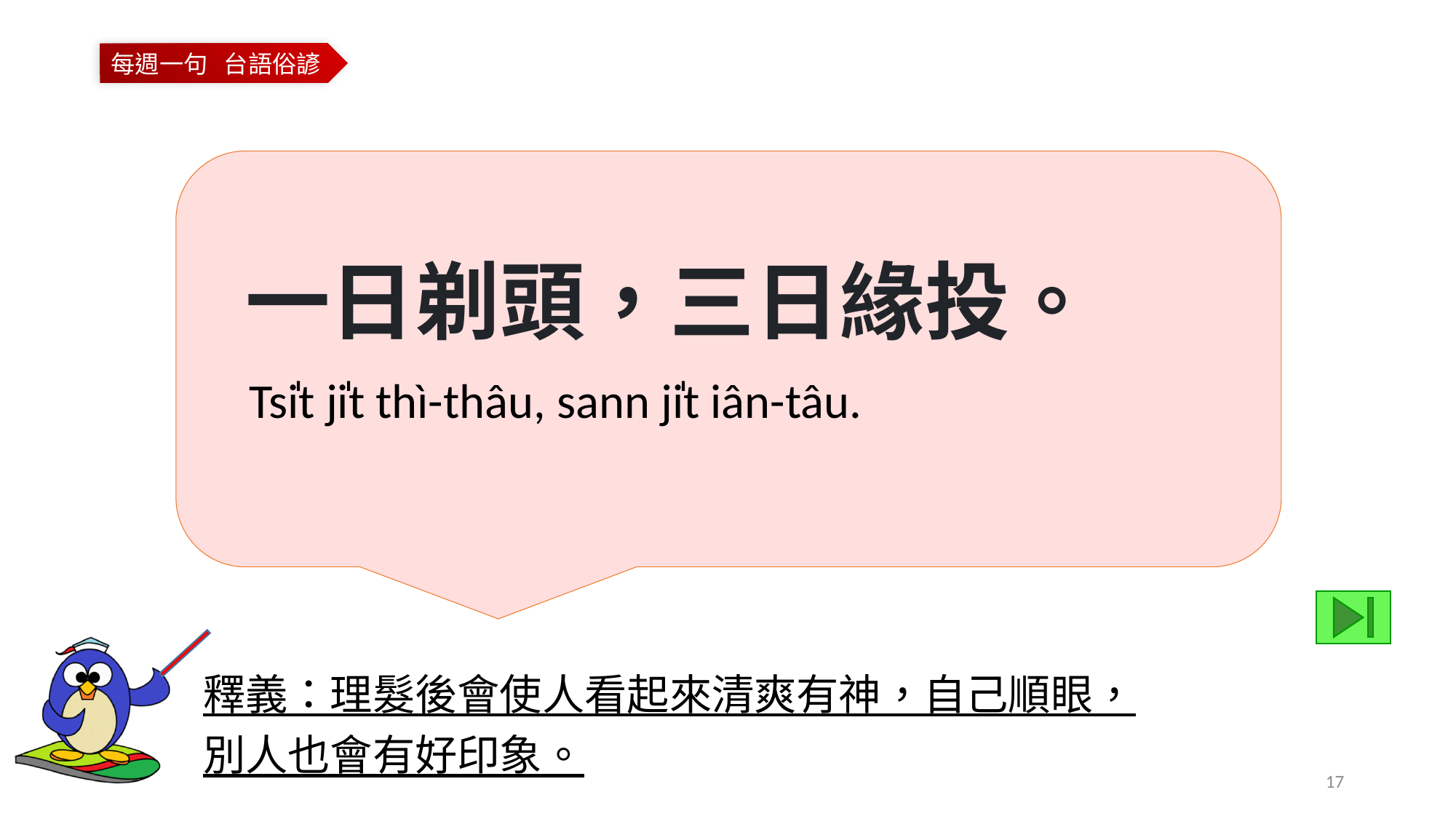

一日剃頭，三日緣投。
Tsi̍t ji̍t thì-thâu, sann ji̍t iân-tâu.

釋義：理髮後會使人看起來清爽有神，自己順眼，
別人也會有好印象。
17